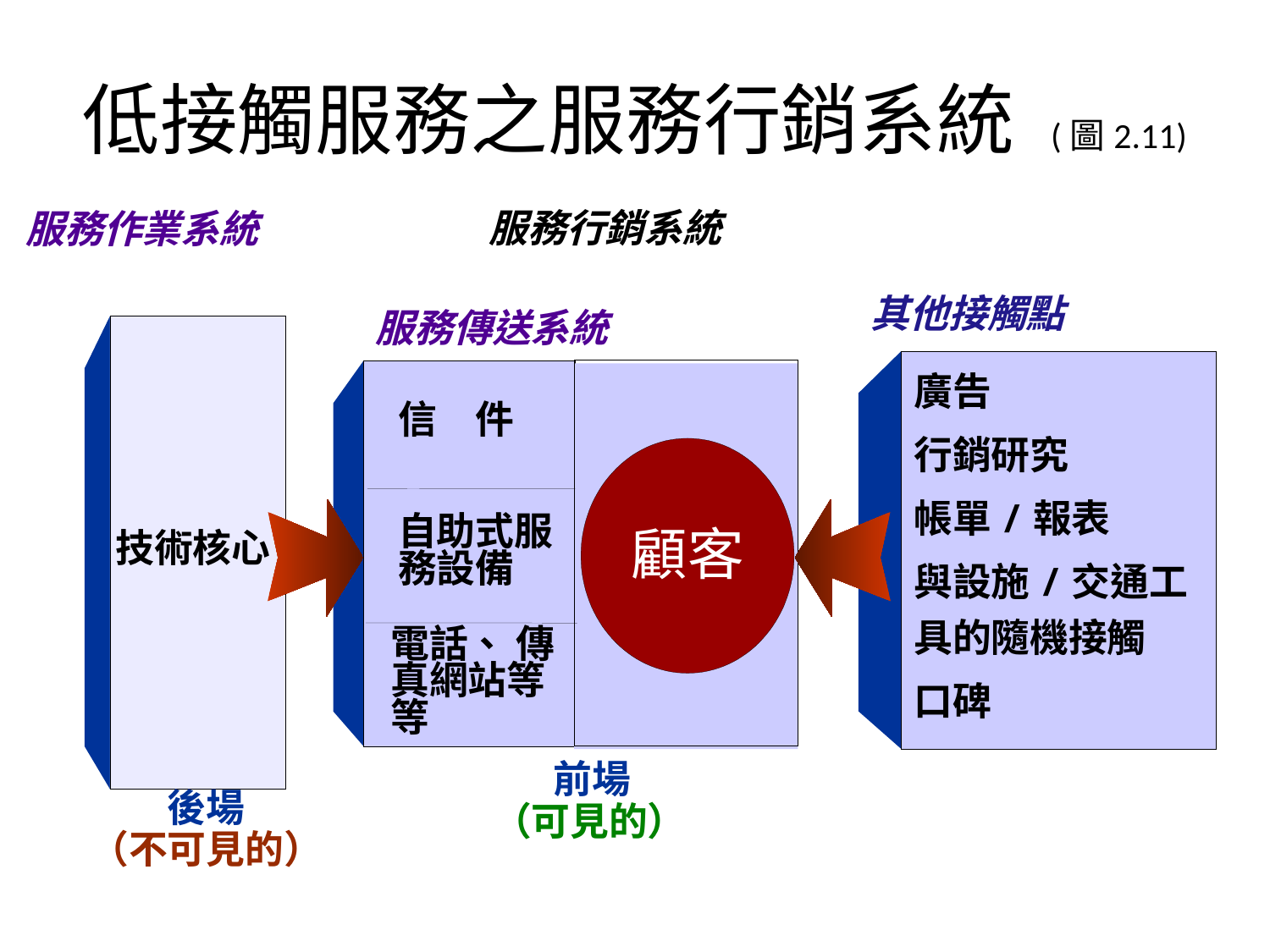

# 低接觸服務之服務行銷系統 (圖2.11)
服務行銷系統

服務作業系統
其他接觸點
服務傳送系統

廣告
行銷研究
帳單/報表
與設施/交通工具的隨機接觸
口碑

信　件
顧客

自助式服務設備
技術核心

電話、 傳真網站等等
前場
後場
（不可見的）
（可見的）